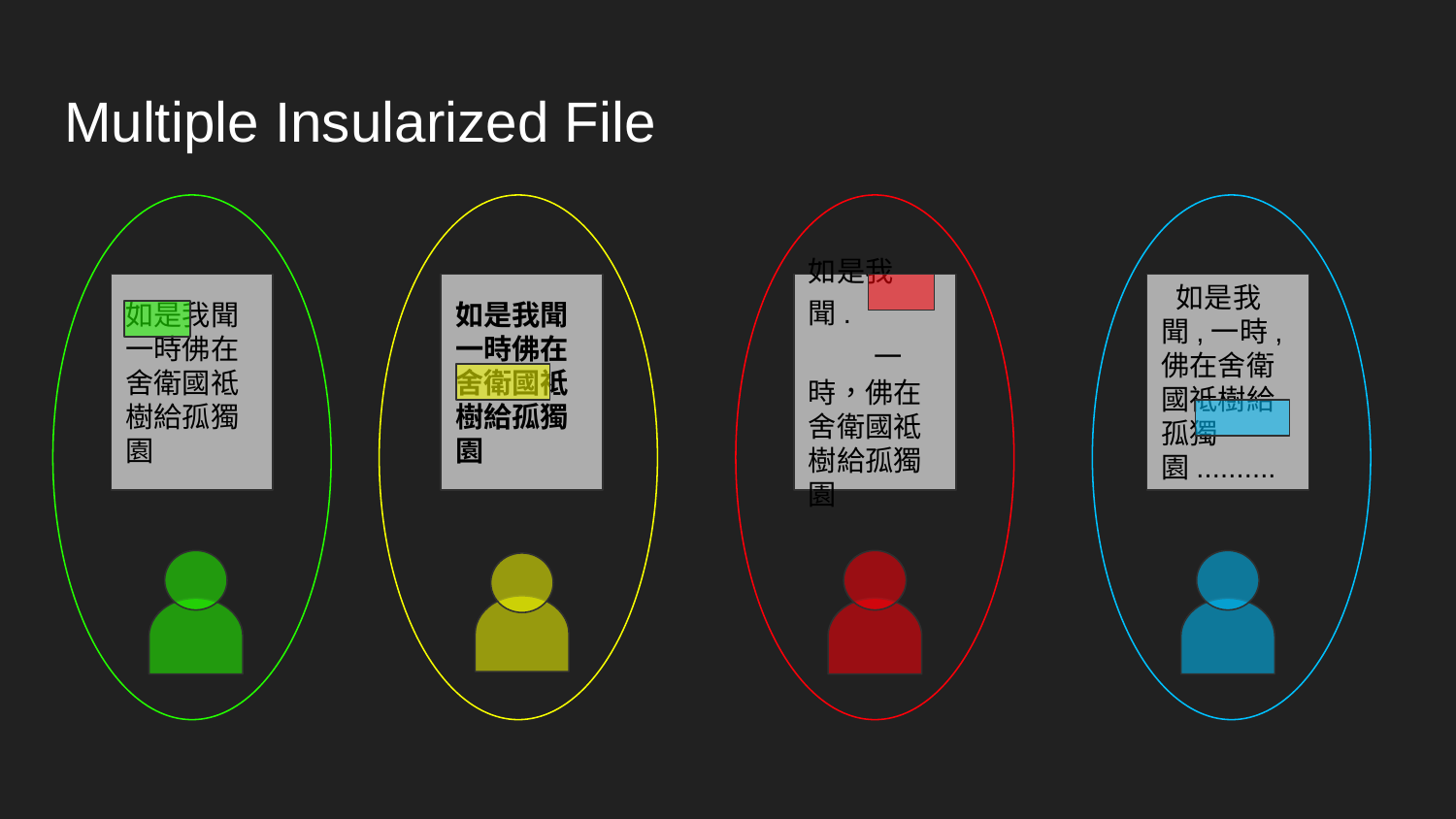

# Multiple Insularized File

 如是我聞,一時,佛在舍衛國祗樹給孤獨園..........
如是我聞一時佛在舍衛國祗樹給孤獨園
如是我聞一時佛在舍衛國祗樹給孤獨園
如是我聞.Insula一一時，佛在舍衛國祗樹給孤獨園